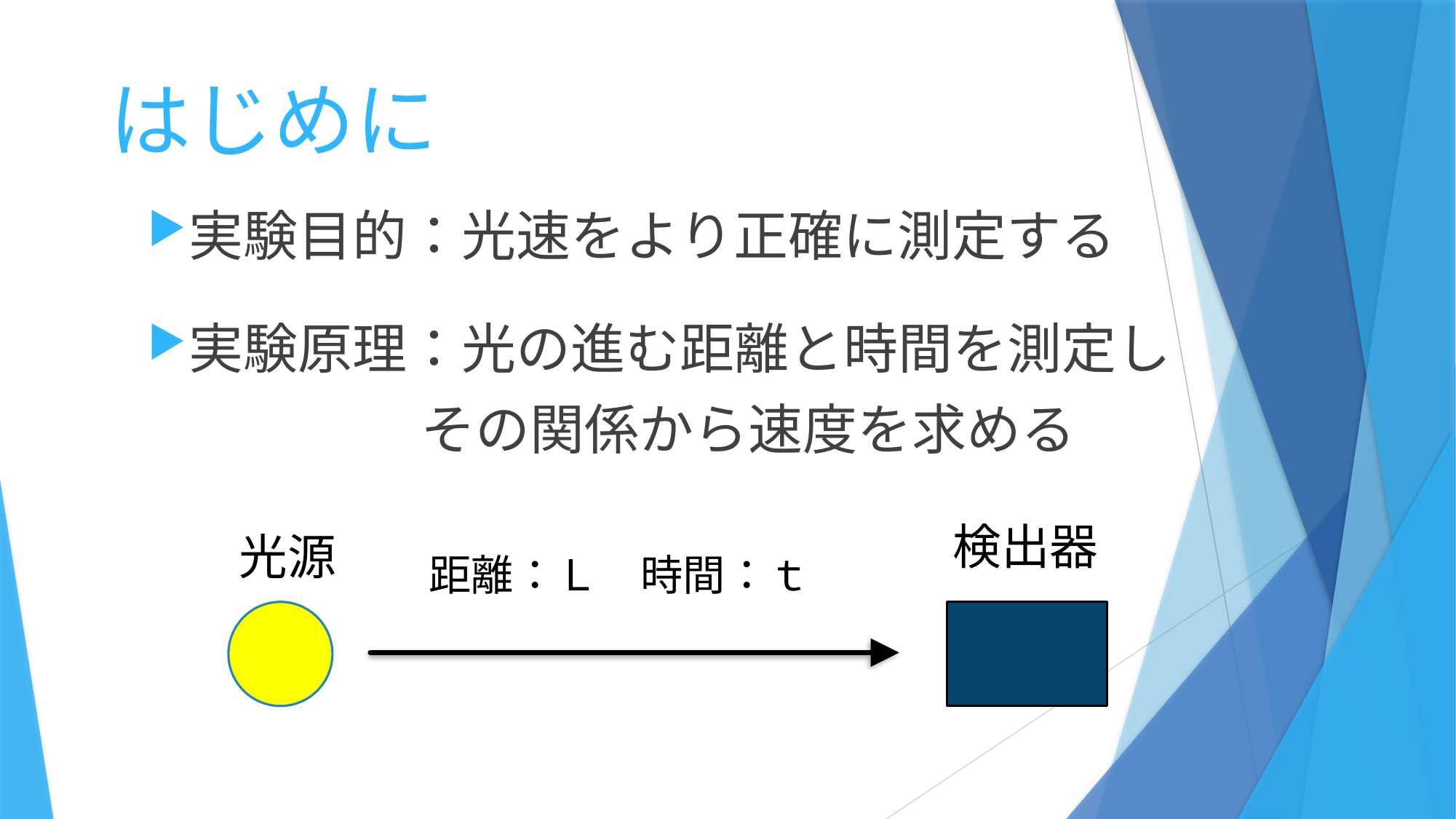

# はじめに
実験目的：光速をより正確に測定する
実験原理：光の進む距離と時間を測定し
　　　　　その関係から速度を求める
検出器
光源
距離：Ｌ　時間：ｔ